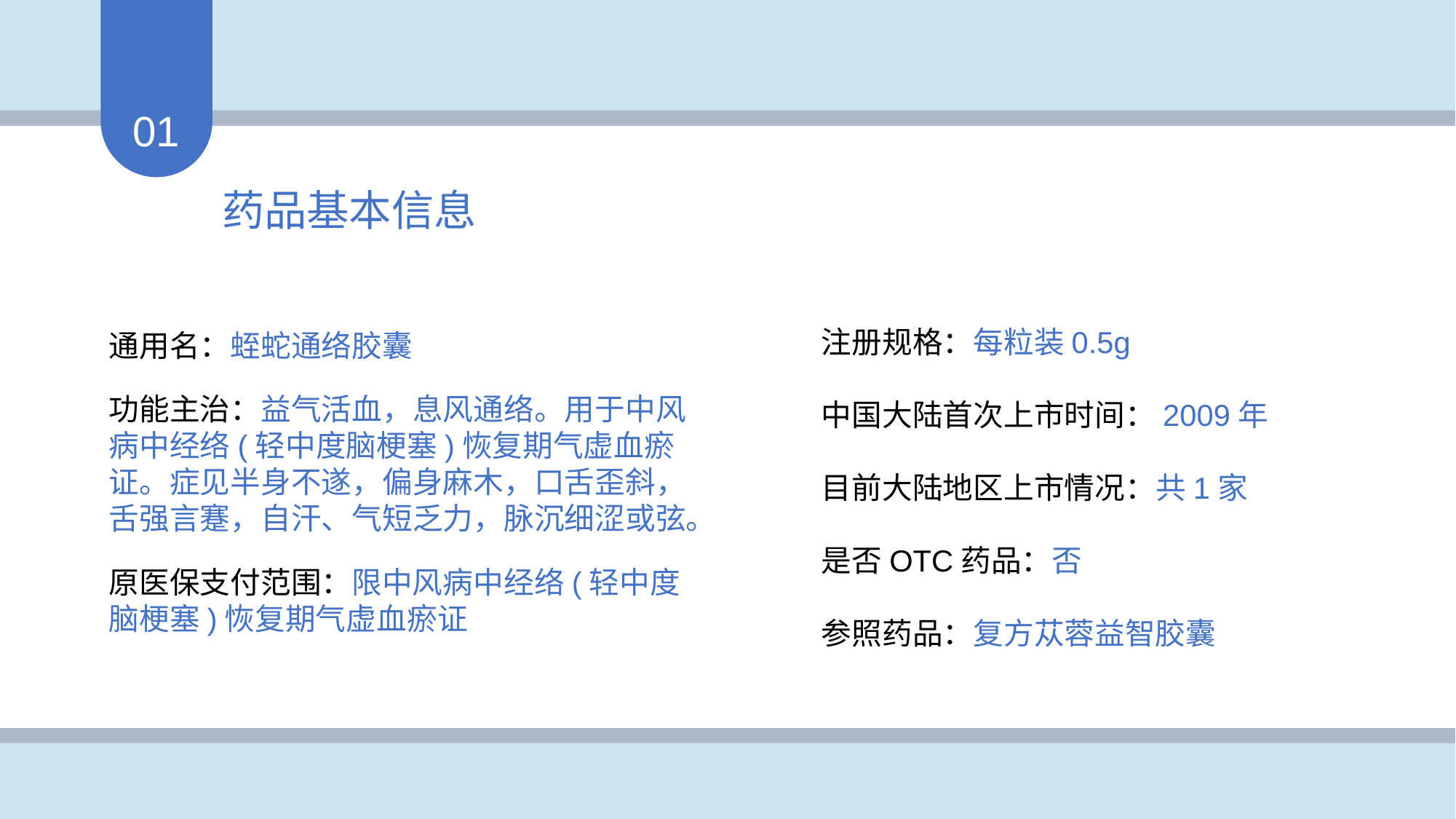

01

药品基本信息
注册规格：每粒装0.5g
中国大陆首次上市时间：2009年
目前大陆地区上市情况：共1家
是否OTC药品：否
参照药品：复方苁蓉益智胶囊
通用名：蛭蛇通络胶囊
功能主治：益气活血，息风通络。用于中风病中经络(轻中度脑梗塞)恢复期气虚血瘀证。症见半身不遂，偏身麻木，口舌歪斜，舌强言蹇，自汗、气短乏力，脉沉细涩或弦。
原医保支付范围：限中风病中经络(轻中度脑梗塞)恢复期气虚血瘀证